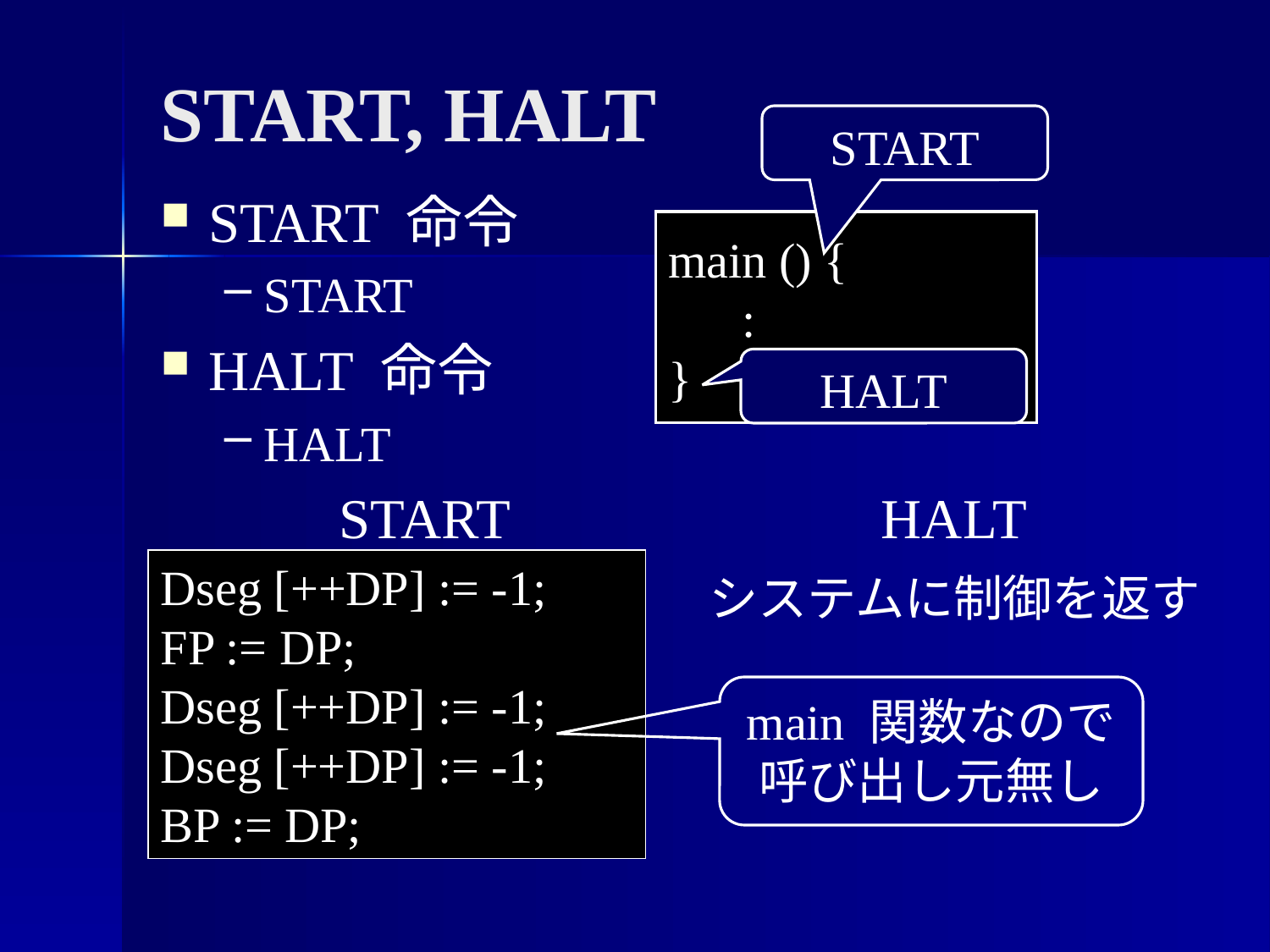

START, HALT
START
START 命令
START
HALT 命令
HALT
main () {
      :
}
HALT
START
HALT
Dseg [++DP] := -1;
FP := DP;
Dseg [++DP] := -1;
Dseg [++DP] := -1;
BP := DP;
システムに制御を返す
main 関数なので
呼び出し元無し